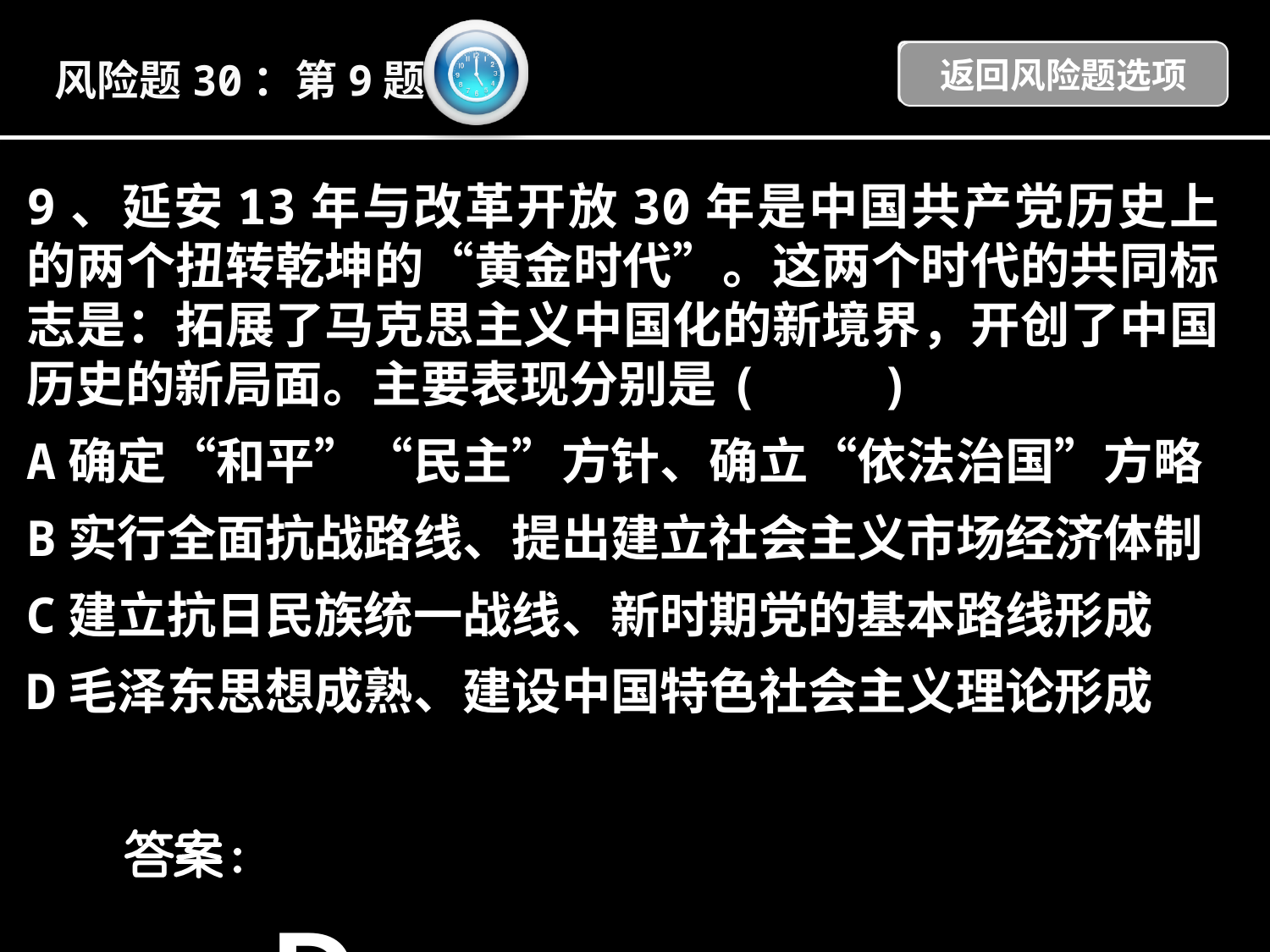

返回风险题选项
风险题30：第9题
9、延安13年与改革开放30年是中国共产党历史上的两个扭转乾坤的“黄金时代”。这两个时代的共同标志是：拓展了马克思主义中国化的新境界，开创了中国历史的新局面。主要表现分别是(　　)
A确定“和平”“民主”方针、确立“依法治国”方略
B实行全面抗战路线、提出建立社会主义市场经济体制
C建立抗日民族统一战线、新时期党的基本路线形成
D毛泽东思想成熟、建设中国特色社会主义理论形成
            D